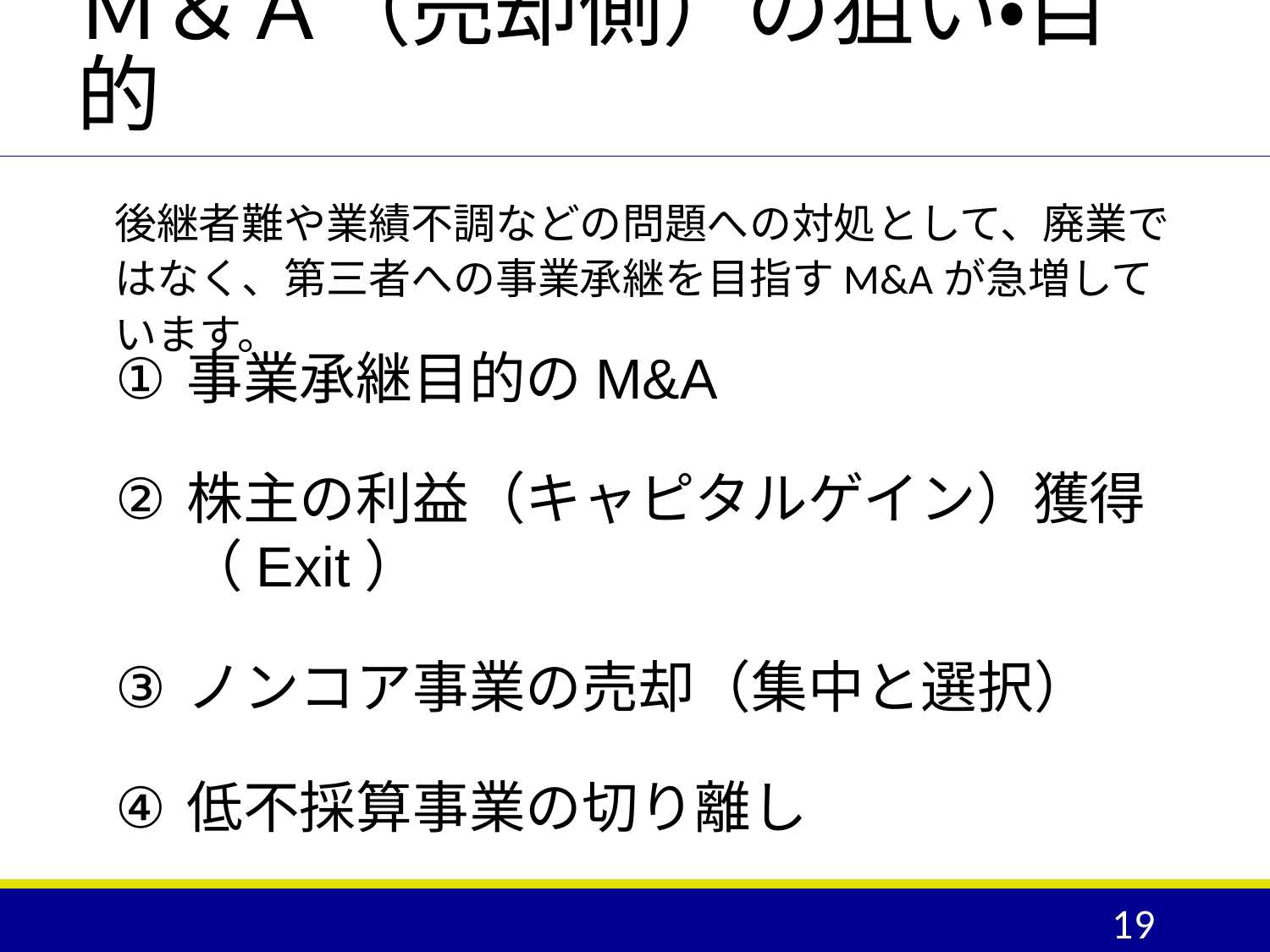

# Ｍ＆Ａ（売却側）の狙い・目的
後継者難や業績不調などの問題への対処として、廃業ではなく、第三者への事業承継を目指すM&Aが急増しています。
事業承継目的のM&A
株主の利益（キャピタルゲイン）獲得（Exit）
ノンコア事業の売却（集中と選択）
低不採算事業の切り離し
19